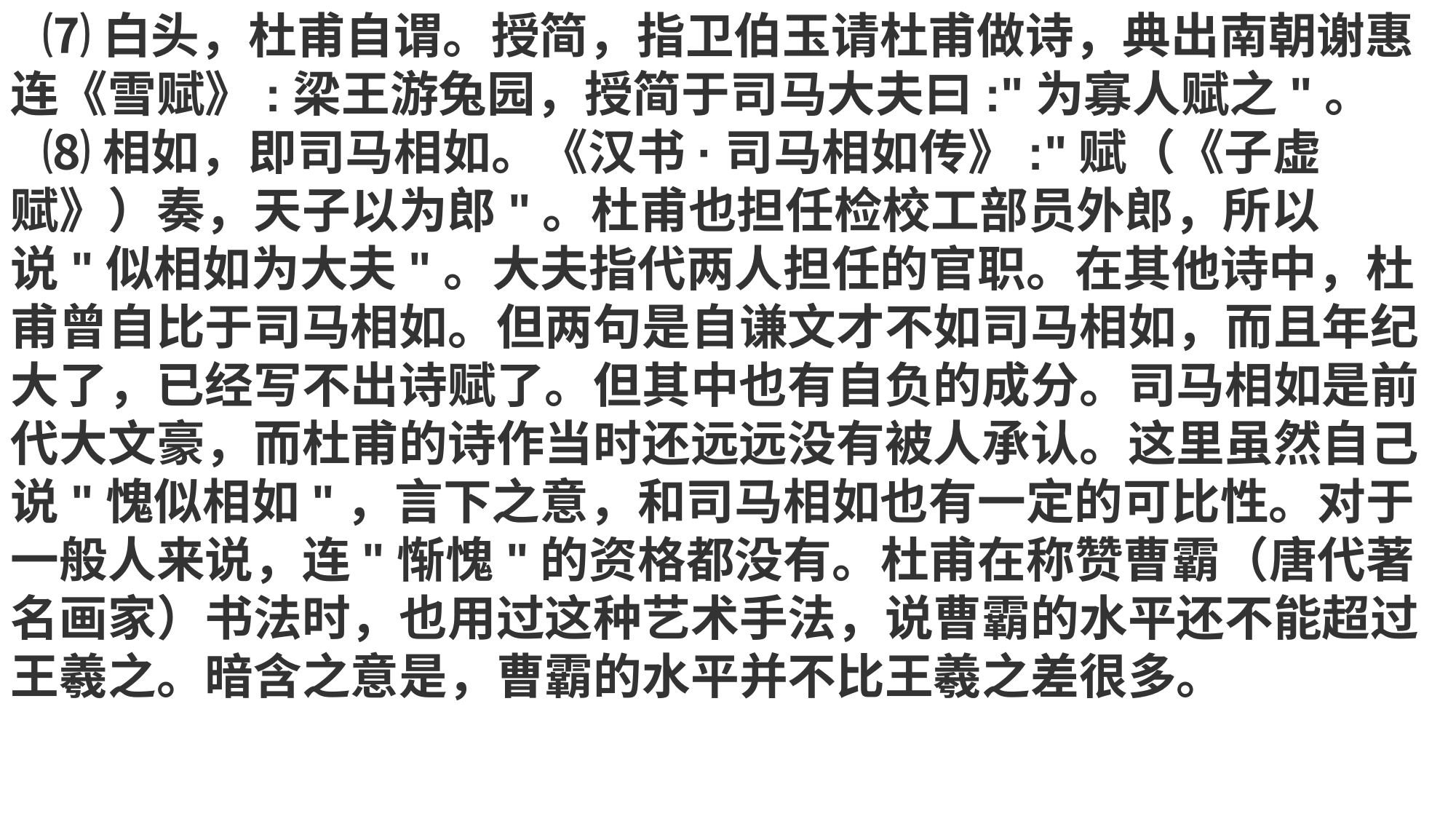

⑺白头，杜甫自谓。授简，指卫伯玉请杜甫做诗，典出南朝谢惠连《雪赋》:梁王游兔园，授简于司马大夫曰:"为寡人赋之"。
⑻相如，即司马相如。《汉书·司马相如传》:"赋（《子虚赋》）奏，天子以为郎"。杜甫也担任检校工部员外郎，所以说"似相如为大夫"。大夫指代两人担任的官职。在其他诗中，杜甫曾自比于司马相如。但两句是自谦文才不如司马相如，而且年纪大了，已经写不出诗赋了。但其中也有自负的成分。司马相如是前代大文豪，而杜甫的诗作当时还远远没有被人承认。这里虽然自己说"愧似相如"，言下之意，和司马相如也有一定的可比性。对于一般人来说，连"惭愧"的资格都没有。杜甫在称赞曹霸（唐代著名画家）书法时，也用过这种艺术手法，说曹霸的水平还不能超过王羲之。暗含之意是，曹霸的水平并不比王羲之差很多。